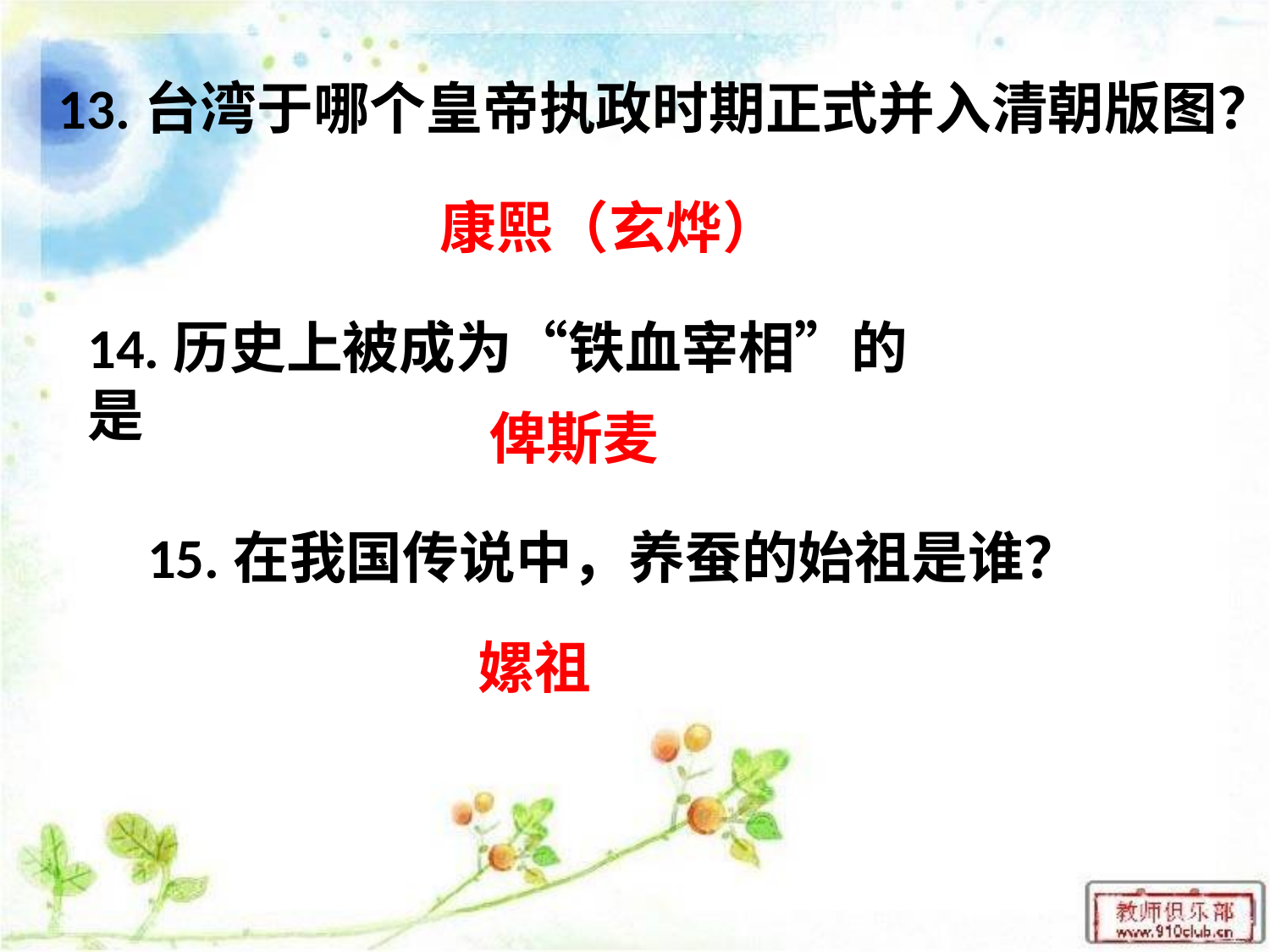

13.台湾于哪个皇帝执政时期正式并入清朝版图？
康熙（玄烨）
14.历史上被成为“铁血宰相”的是
 俾斯麦
15.在我国传说中，养蚕的始祖是谁？
嫘祖